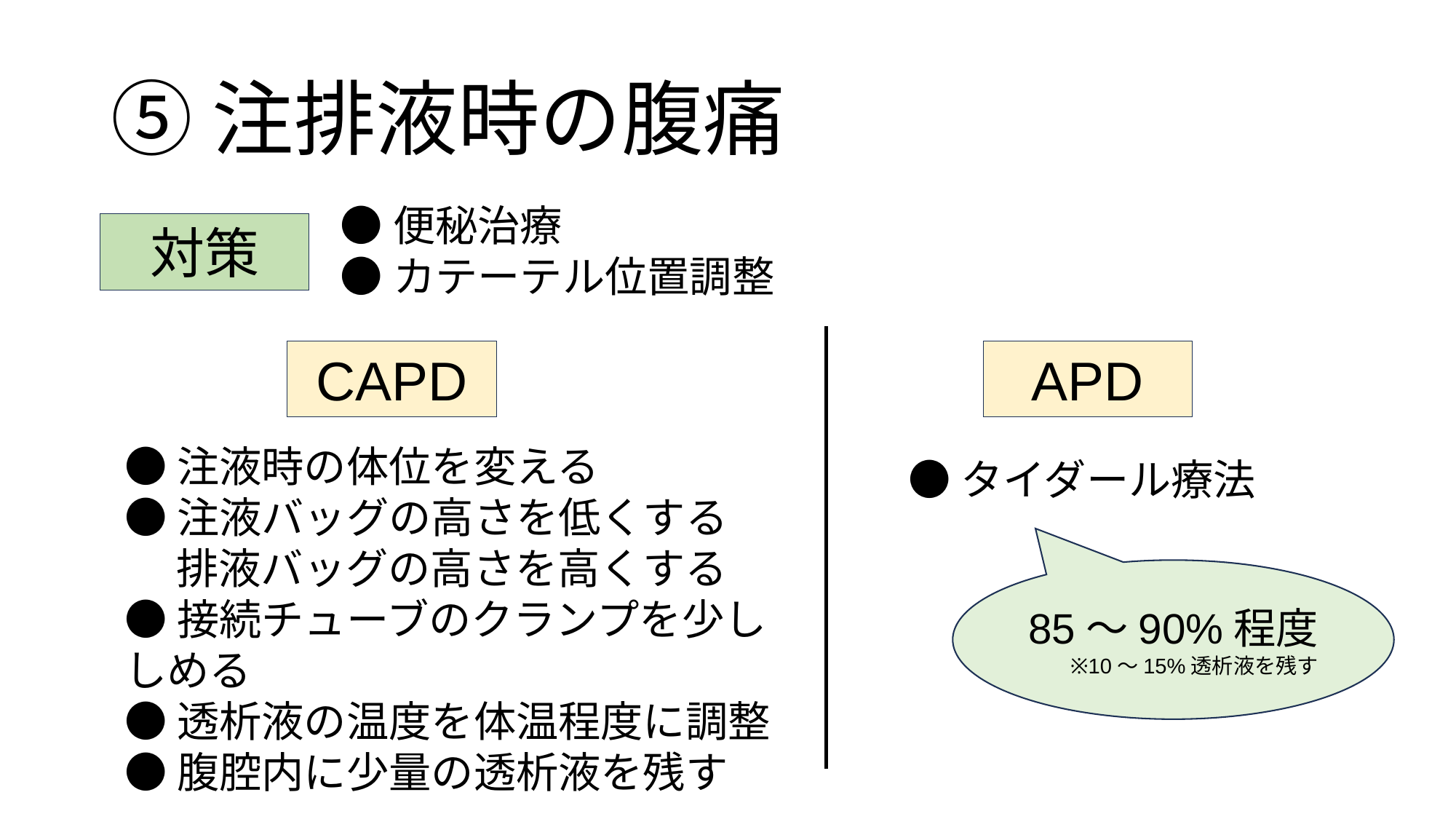

# ⑤注排液時の腹痛
●便秘治療
●カテーテル位置調整
対策
APD
CAPD
●注液時の体位を変える
●注液バッグの高さを低くする
　 排液バッグの高さを高くする
●接続チューブのクランプを少ししめる
●透析液の温度を体温程度に調整
●腹腔内に少量の透析液を残す
●タイダール療法
85〜90%程度
※10〜15%透析液を残す